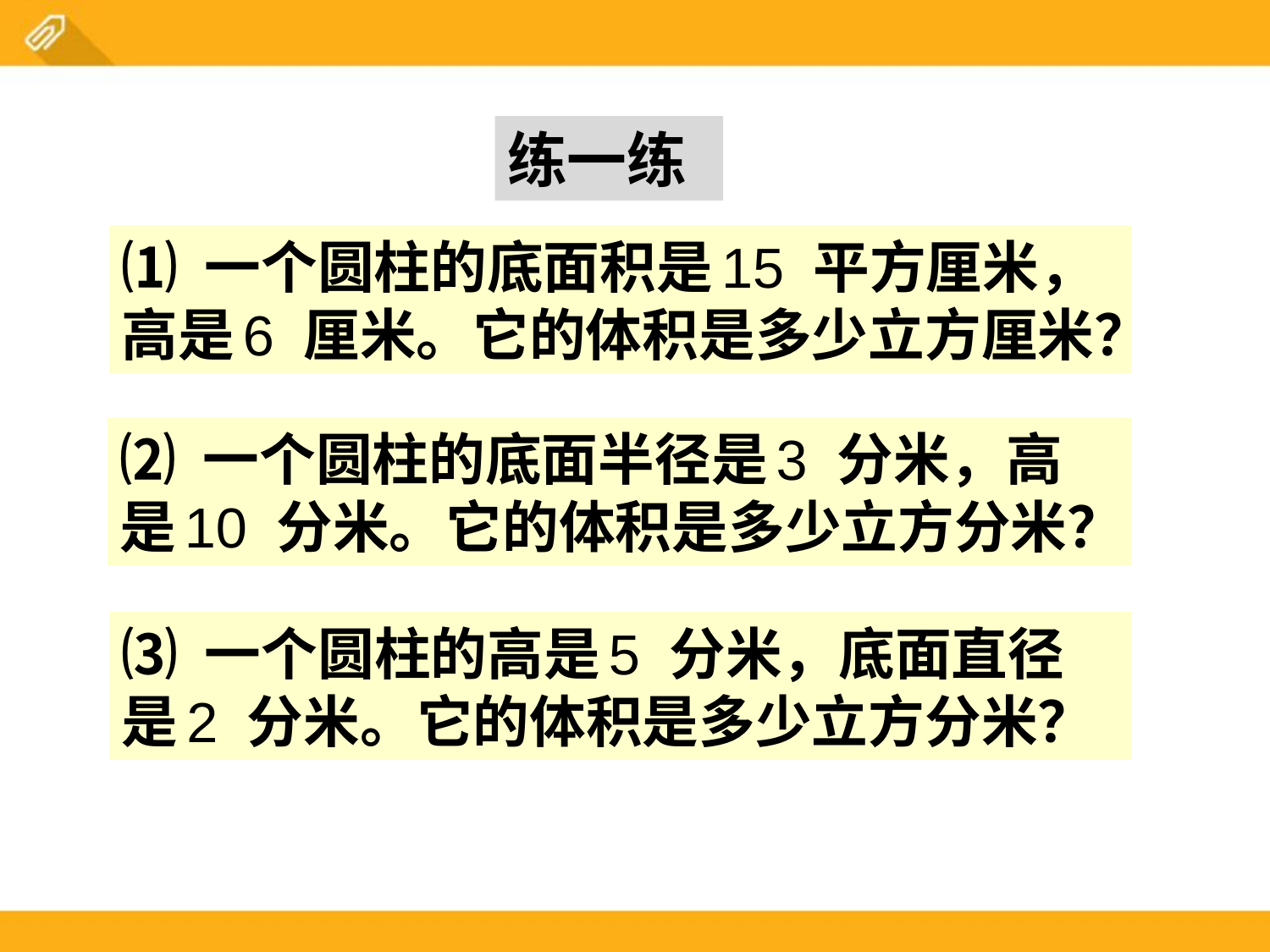

练一练
⑴ 一个圆柱的底面积是 15 平方厘米，高是 6 厘米。它的体积是多少立方厘米？
⑵ 一个圆柱的底面半径是 3 分米，高是 10 分米。它的体积是多少立方分米？
⑶ 一个圆柱的高是 5 分米，底面直径是 2 分米。它的体积是多少立方分米？